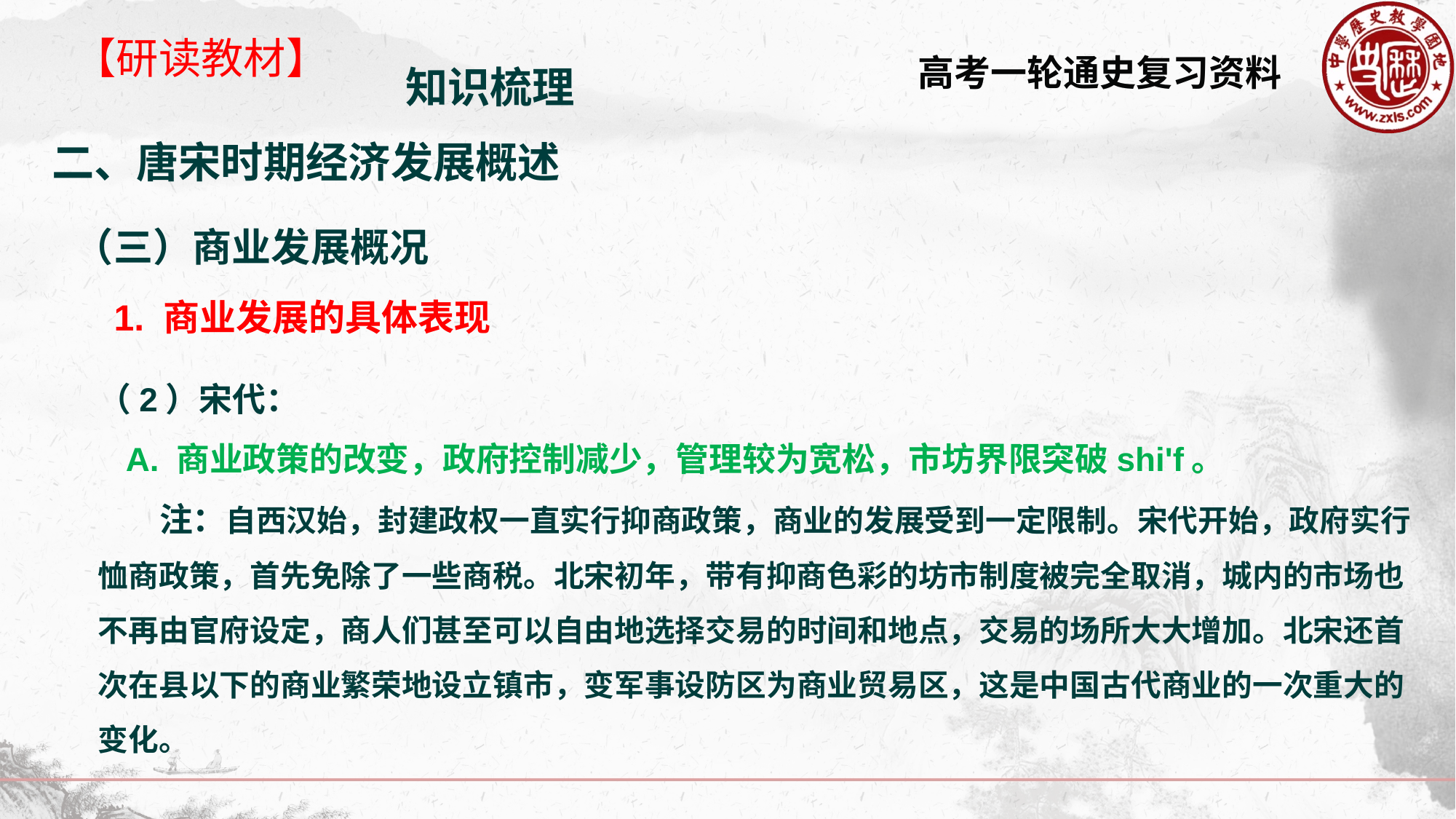

【研读教材】
知识梳理
二、唐宋时期经济发展概述
（三）商业发展概况
1. 商业发展的具体表现
（2）宋代：
   A. 商业政策的改变，政府控制减少，管理较为宽松，市坊界限突破shi'f。
       注：自西汉始，封建政权一直实行抑商政策，商业的发展受到一定限制。宋代开始，政府实行恤商政策，首先免除了一些商税。北宋初年，带有抑商色彩的坊市制度被完全取消，城内的市场也不再由官府设定，商人们甚至可以自由地选择交易的时间和地点，交易的场所大大增加。北宋还首次在县以下的商业繁荣地设立镇市，变军事设防区为商业贸易区，这是中国古代商业的一次重大的变化。